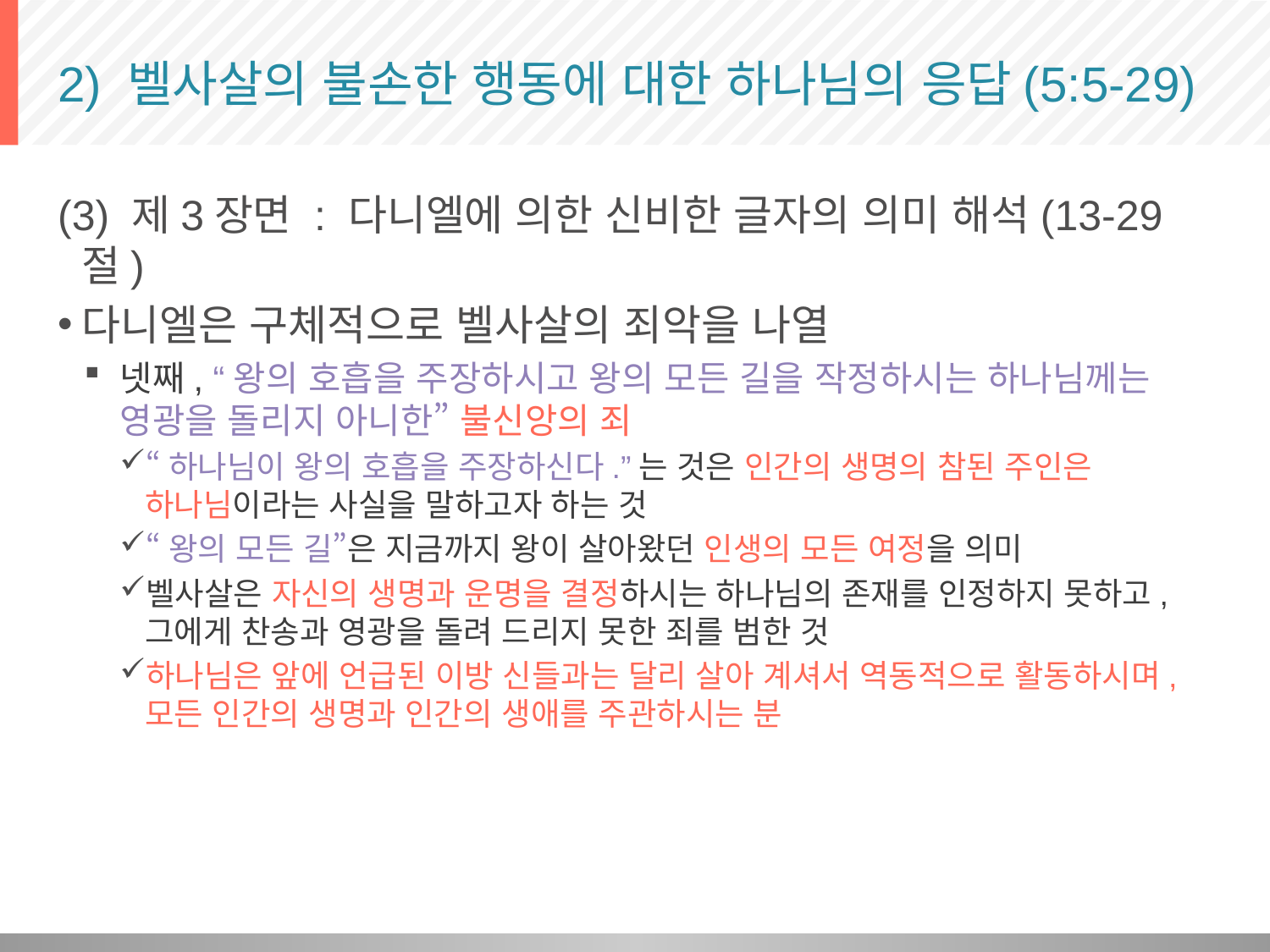

# 2) 벨사살의 불손한 행동에 대한 하나님의 응답(5:5-29)
(3) 제3장면 : 다니엘에 의한 신비한 글자의 의미 해석(13-29절)
다니엘은 구체적으로 벨사살의 죄악을 나열
넷째, “왕의 호흡을 주장하시고 왕의 모든 길을 작정하시는 하나님께는 영광을 돌리지 아니한” 불신앙의 죄
“하나님이 왕의 호흡을 주장하신다.”는 것은 인간의 생명의 참된 주인은 하나님이라는 사실을 말하고자 하는 것
“왕의 모든 길”은 지금까지 왕이 살아왔던 인생의 모든 여정을 의미
벨사살은 자신의 생명과 운명을 결정하시는 하나님의 존재를 인정하지 못하고, 그에게 찬송과 영광을 돌려 드리지 못한 죄를 범한 것
하나님은 앞에 언급된 이방 신들과는 달리 살아 계셔서 역동적으로 활동하시며, 모든 인간의 생명과 인간의 생애를 주관하시는 분